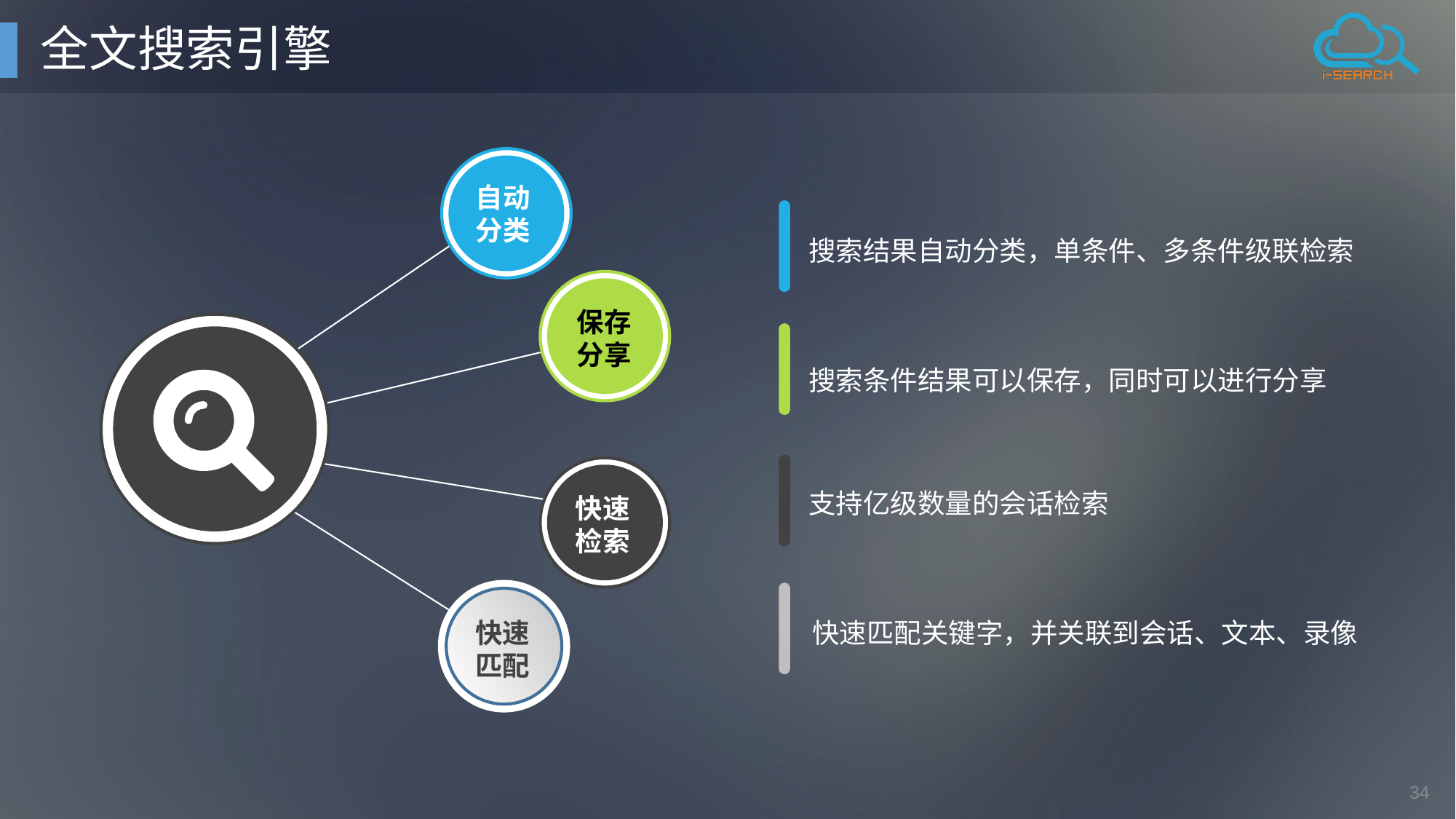

# 全文搜索引擎

自动
分类
搜索结果自动分类，单条件、多条件级联检索

保存
分享

搜索条件结果可以保存，同时可以进行分享

支持亿级数量的会话检索
快速
检索

快速匹配关键字，并关联到会话、文本、录像
快速
匹配